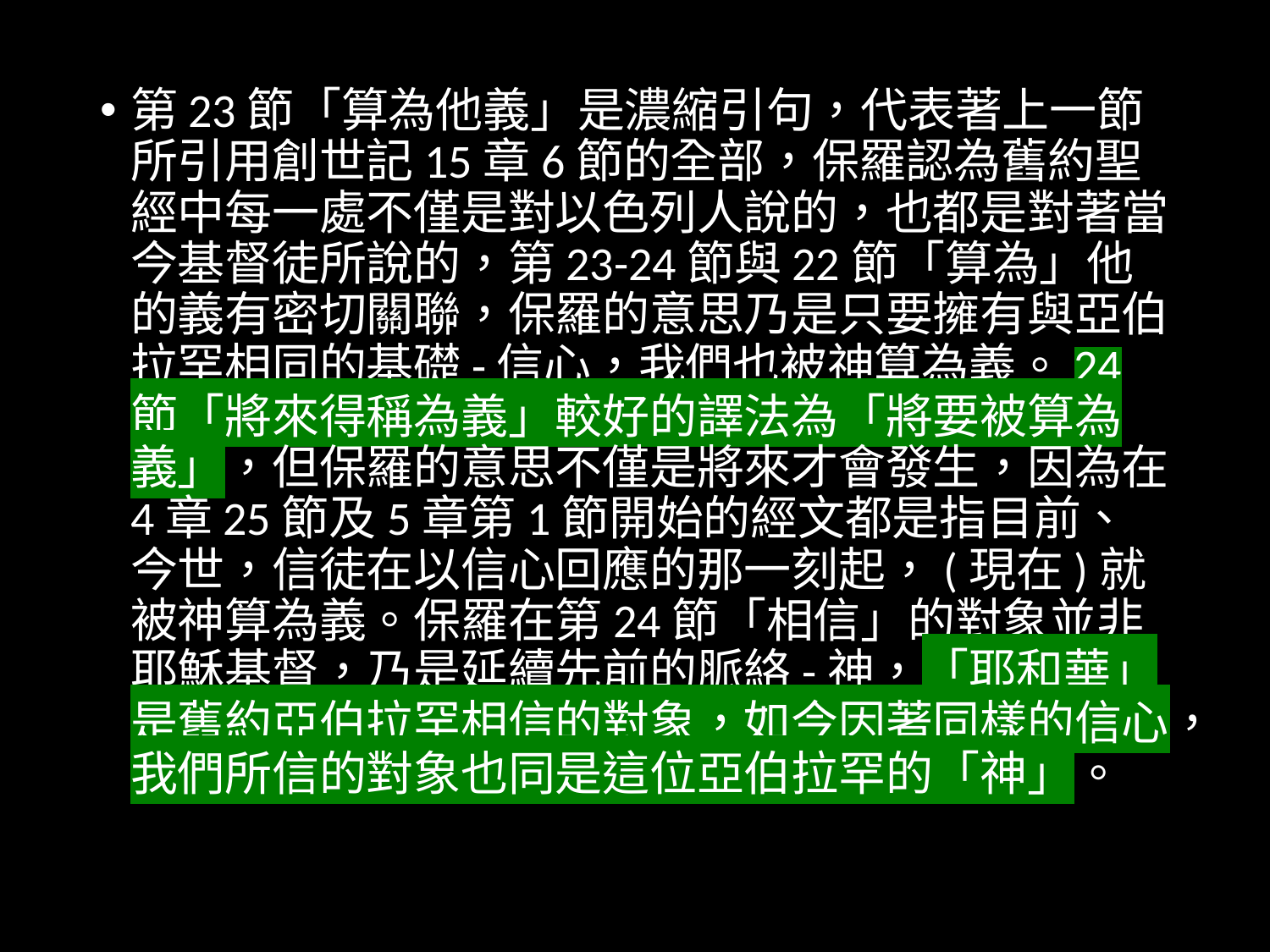

第23節「算為他義」是濃縮引句，代表著上一節所引用創世記15章6節的全部，保羅認為舊約聖經中每一處不僅是對以色列人說的，也都是對著當今基督徒所說的，第23-24節與22節「算為」他的義有密切關聯，保羅的意思乃是只要擁有與亞伯拉罕相同的基礎-信心，我們也被神算為義。24節「將來得稱為義」較好的譯法為「將要被算為義」，但保羅的意思不僅是將來才會發生，因為在4章25節及5章第1節開始的經文都是指目前、今世，信徒在以信心回應的那一刻起，(現在)就被神算為義。保羅在第24節「相信」的對象並非耶穌基督，乃是延續先前的脈絡-神，「耶和華」是舊約亞伯拉罕相信的對象，如今因著同樣的信心，我們所信的對象也同是這位亞伯拉罕的「神」。